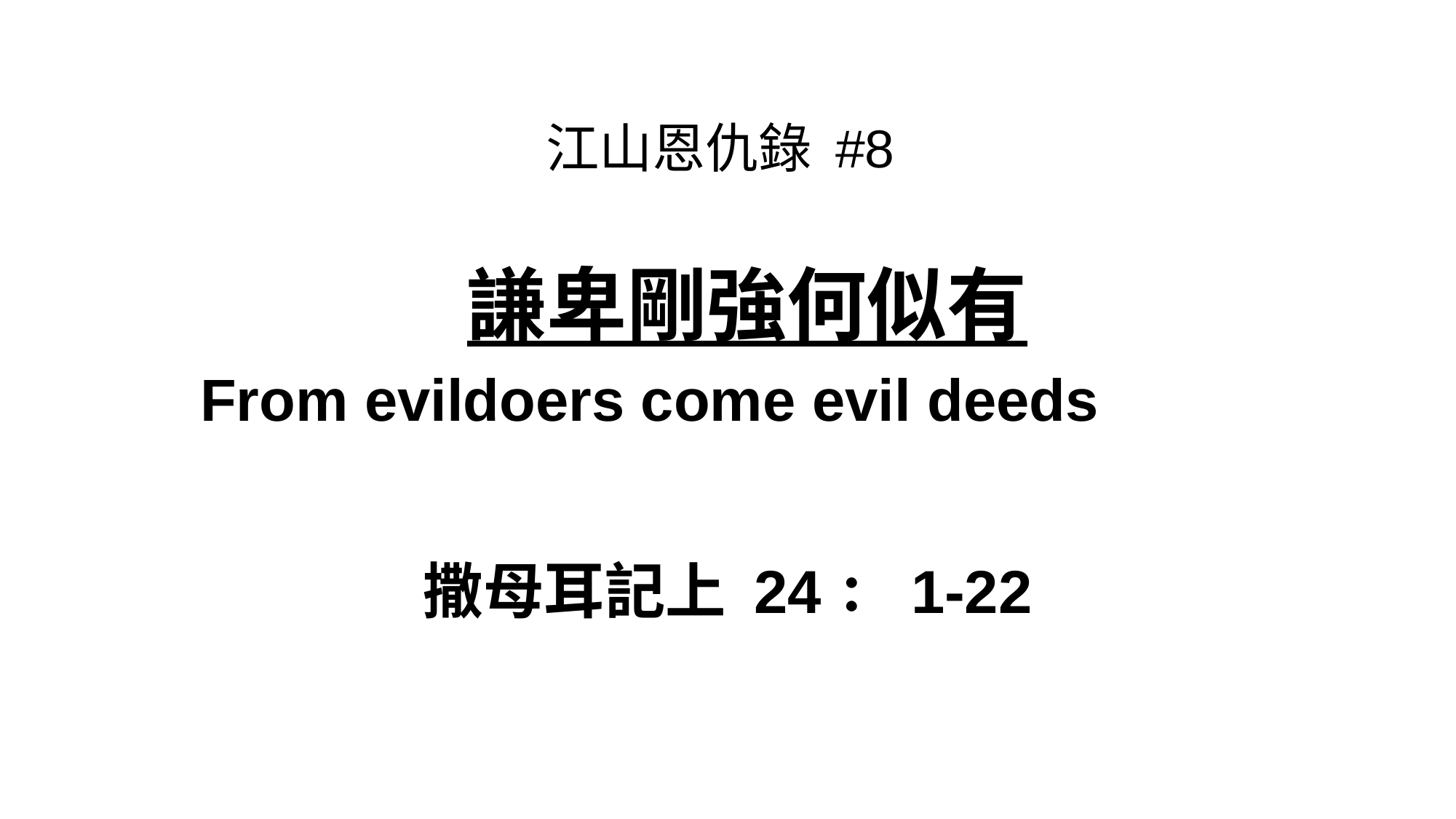

# 江山恩仇錄 #8 謙卑剛強何似有 From evildoers come evil deeds
撒母耳記上 24：1-22